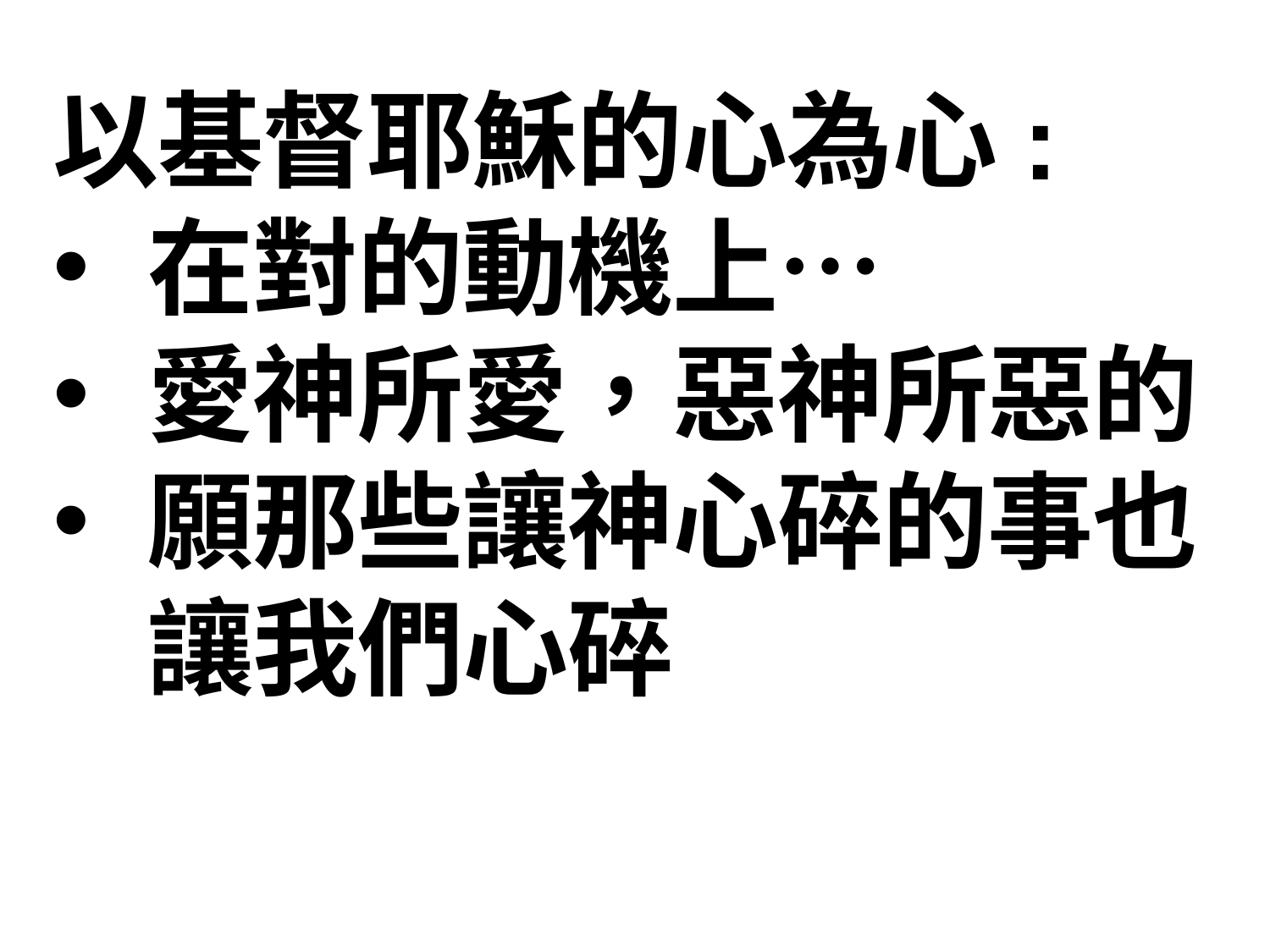

以基督耶穌的心為心:
在對的動機上…
愛神所愛，惡神所惡的
願那些讓神心碎的事也讓我們心碎